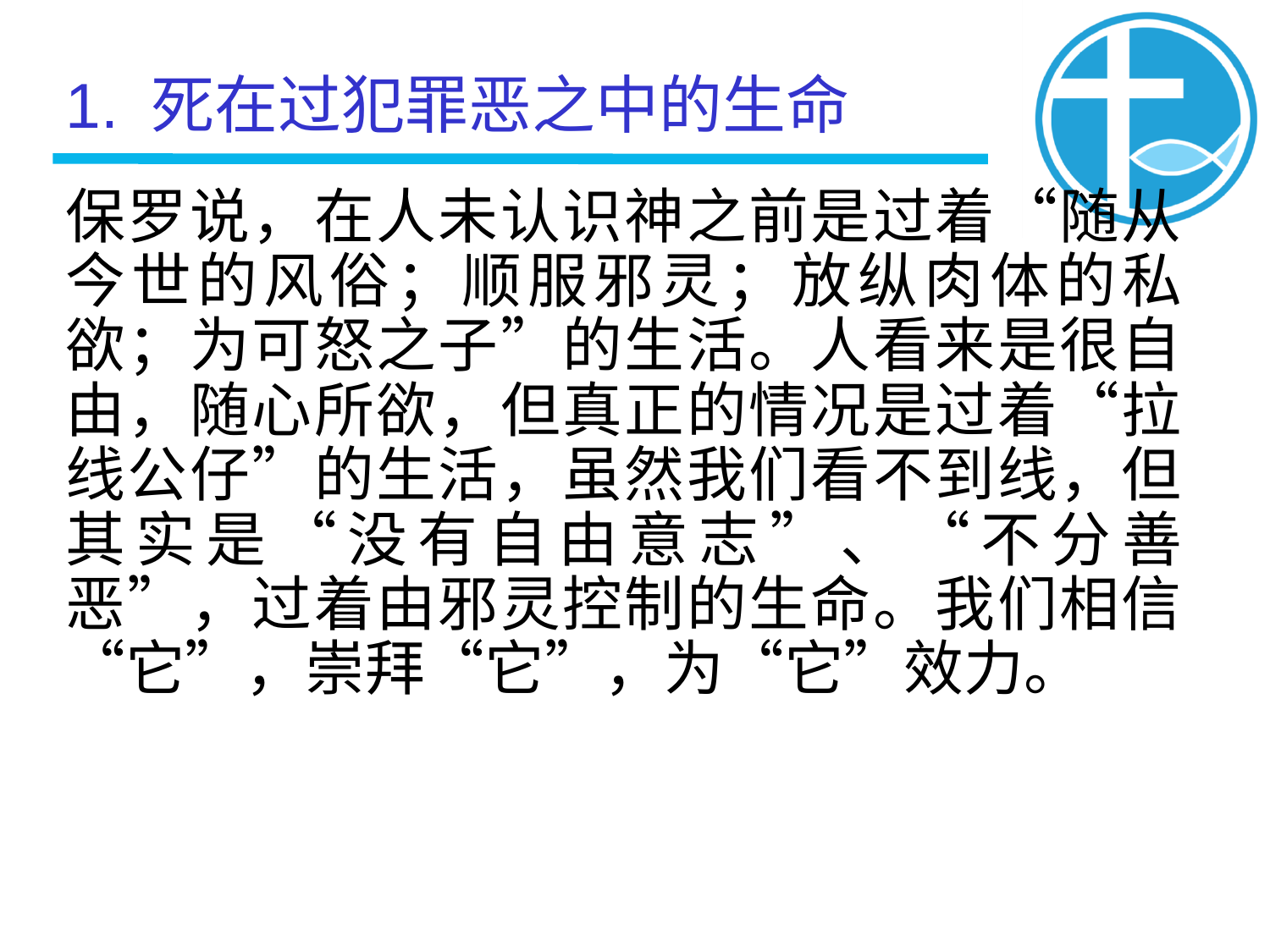

1. 死在过犯罪恶之中的生命
保罗说，在人未认识神之前是过着“随从今世的风俗；顺服邪灵；放纵肉体的私欲；为可怒之子”的生活。人看来是很自由，随心所欲，但真正的情况是过着“拉线公仔”的生活，虽然我们看不到线，但其实是“没有自由意志”、“不分善恶”，过着由邪灵控制的生命。我们相信“它”，崇拜“它”，为“它”效力。